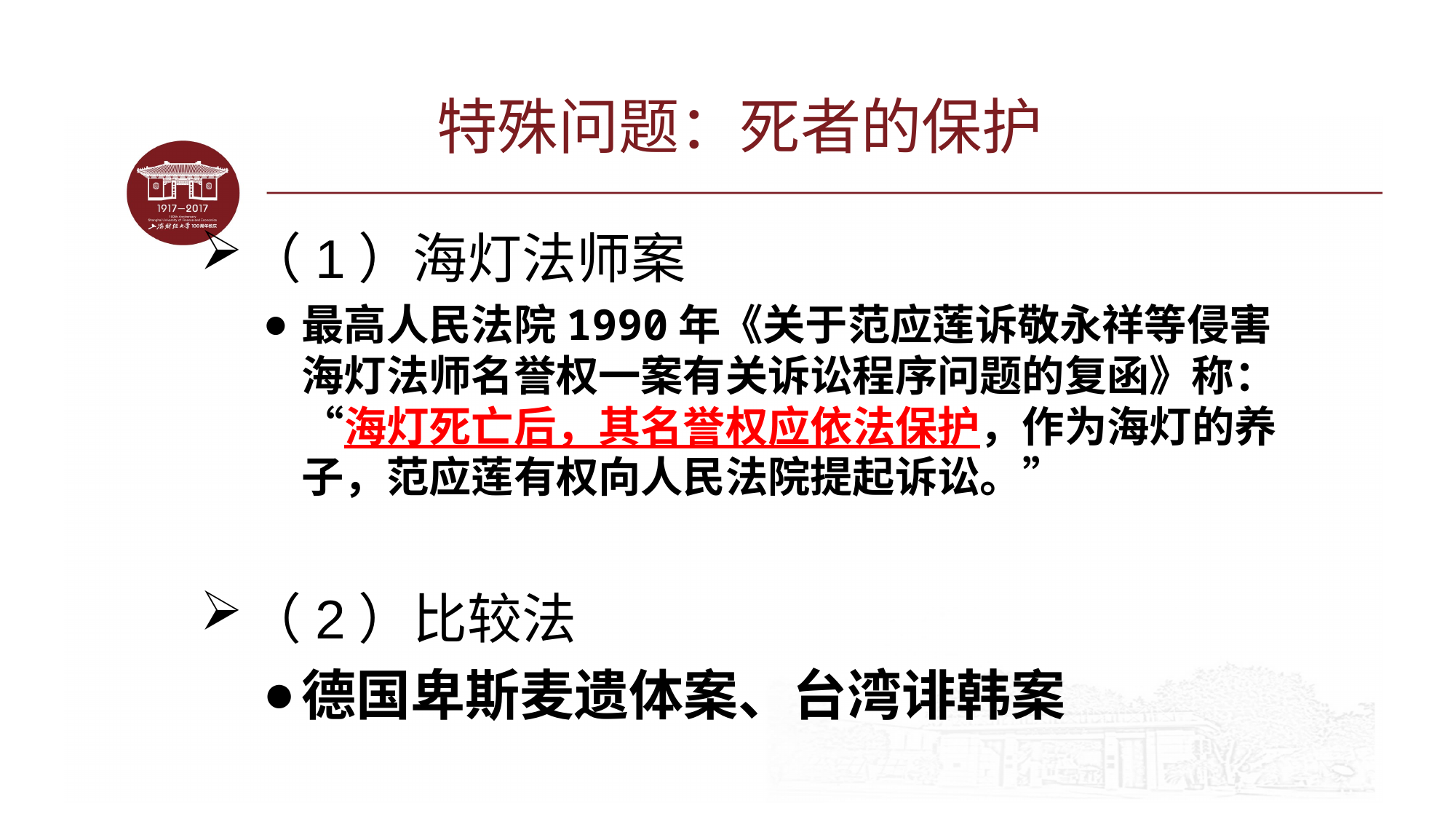

# 特殊问题：死者的保护
（1）海灯法师案
最高人民法院1990年《关于范应莲诉敬永祥等侵害海灯法师名誉权一案有关诉讼程序问题的复函》称：“海灯死亡后，其名誉权应依法保护，作为海灯的养子，范应莲有权向人民法院提起诉讼。”

（2）比较法
德国卑斯麦遗体案、台湾诽韩案